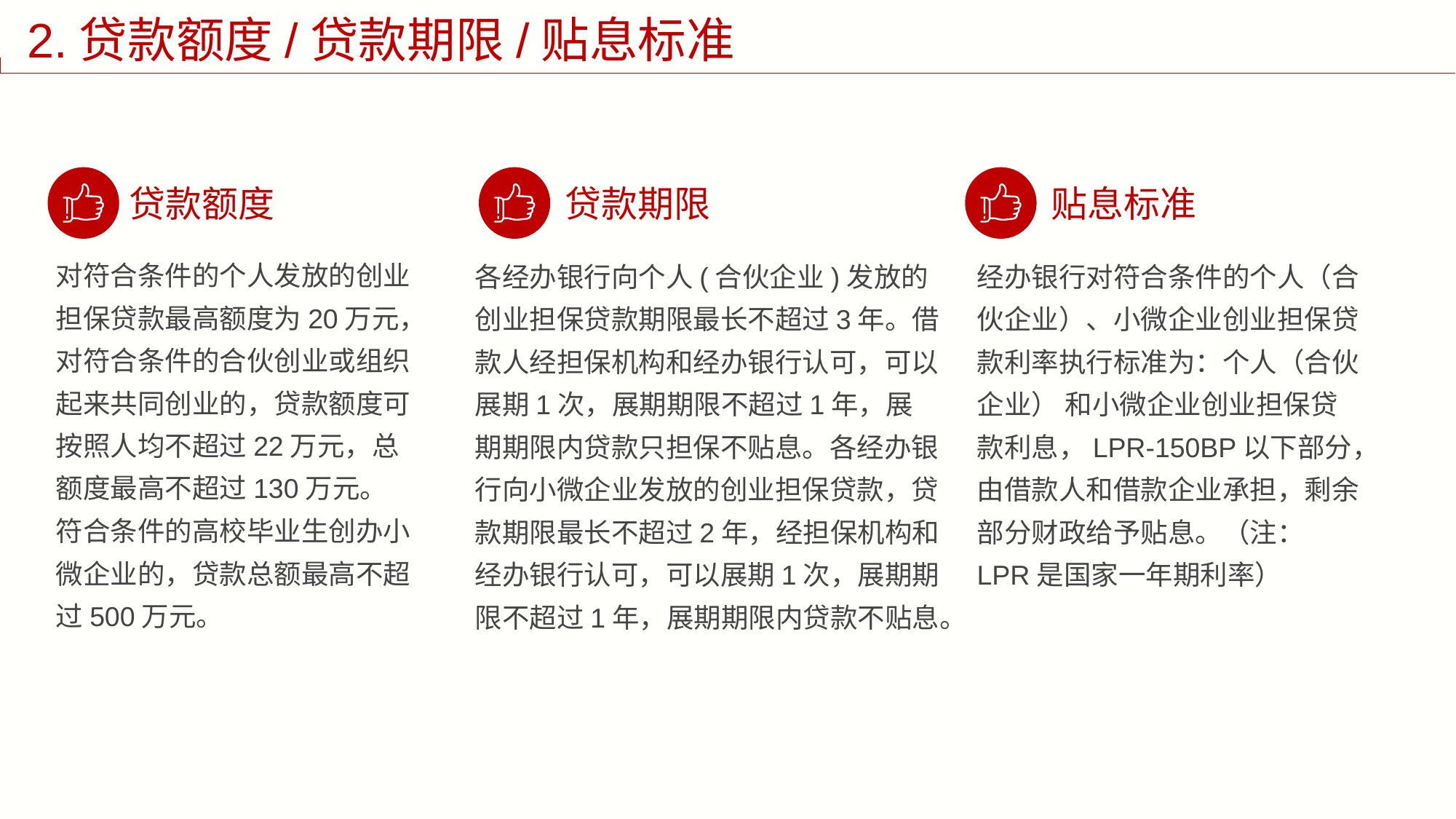

2.贷款额度/贷款期限/贴息标准

贷款额度
贷款期限
贴息标准
对符合条件的个人发放的创业担保贷款最高额度为20万元，对符合条件的合伙创业或组织起来共同创业的，贷款额度可按照人均不超过22万元，总额度最高不超过130万元。符合条件的高校毕业生创办小微企业的，贷款总额最高不超过500万元。
各经办银行向个人(合伙企业)发放的创业担保贷款期限最长不超过3年。借款人经担保机构和经办银行认可，可以展期1次，展期期限不超过1年，展期期限内贷款只担保不贴息。各经办银行向小微企业发放的创业担保贷款，贷款期限最长不超过2年，经担保机构和经办银行认可，可以展期1次，展期期限不超过1年，展期期限内贷款不贴息。
经办银行对符合条件的个人（合伙企业）、小微企业创业担保贷款利率执行标准为：个人（合伙企业） 和小微企业创业担保贷款利息，LPR-150BP以下部分，由借款人和借款企业承担，剩余部分财政给予贴息。（注：LPR是国家一年期利率）